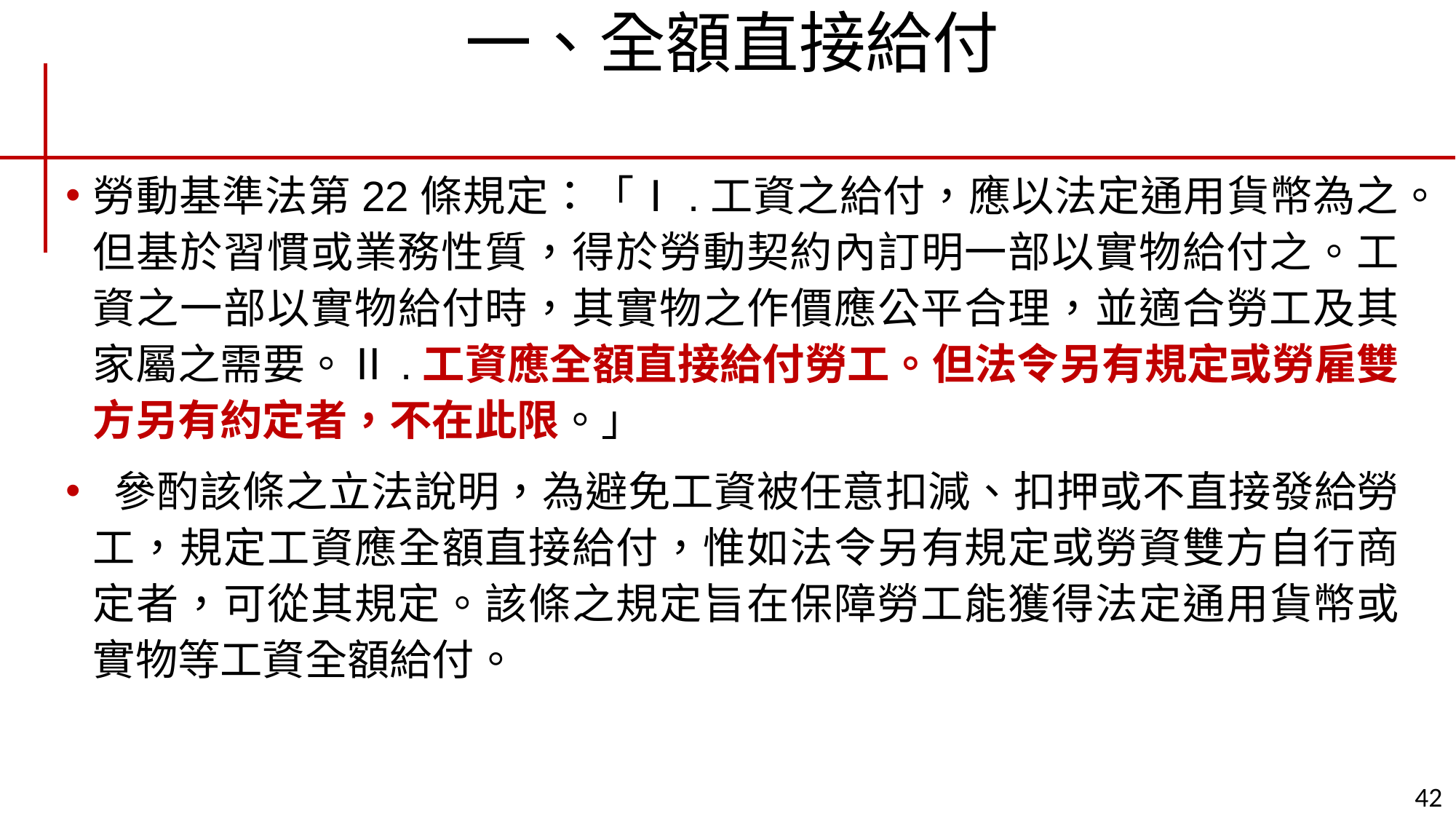

# 一、全額直接給付
勞動基準法第22條規定：「Ⅰ.工資之給付，應以法定通用貨幣為之。但基於習慣或業務性質，得於勞動契約內訂明一部以實物給付之。工資之一部以實物給付時，其實物之作價應公平合理，並適合勞工及其家屬之需要。Ⅱ.工資應全額直接給付勞工。但法令另有規定或勞雇雙方另有約定者，不在此限。」
 參酌該條之立法說明，為避免工資被任意扣減、扣押或不直接發給勞工，規定工資應全額直接給付，惟如法令另有規定或勞資雙方自行商定者，可從其規定。該條之規定旨在保障勞工能獲得法定通用貨幣或實物等工資全額給付。
42